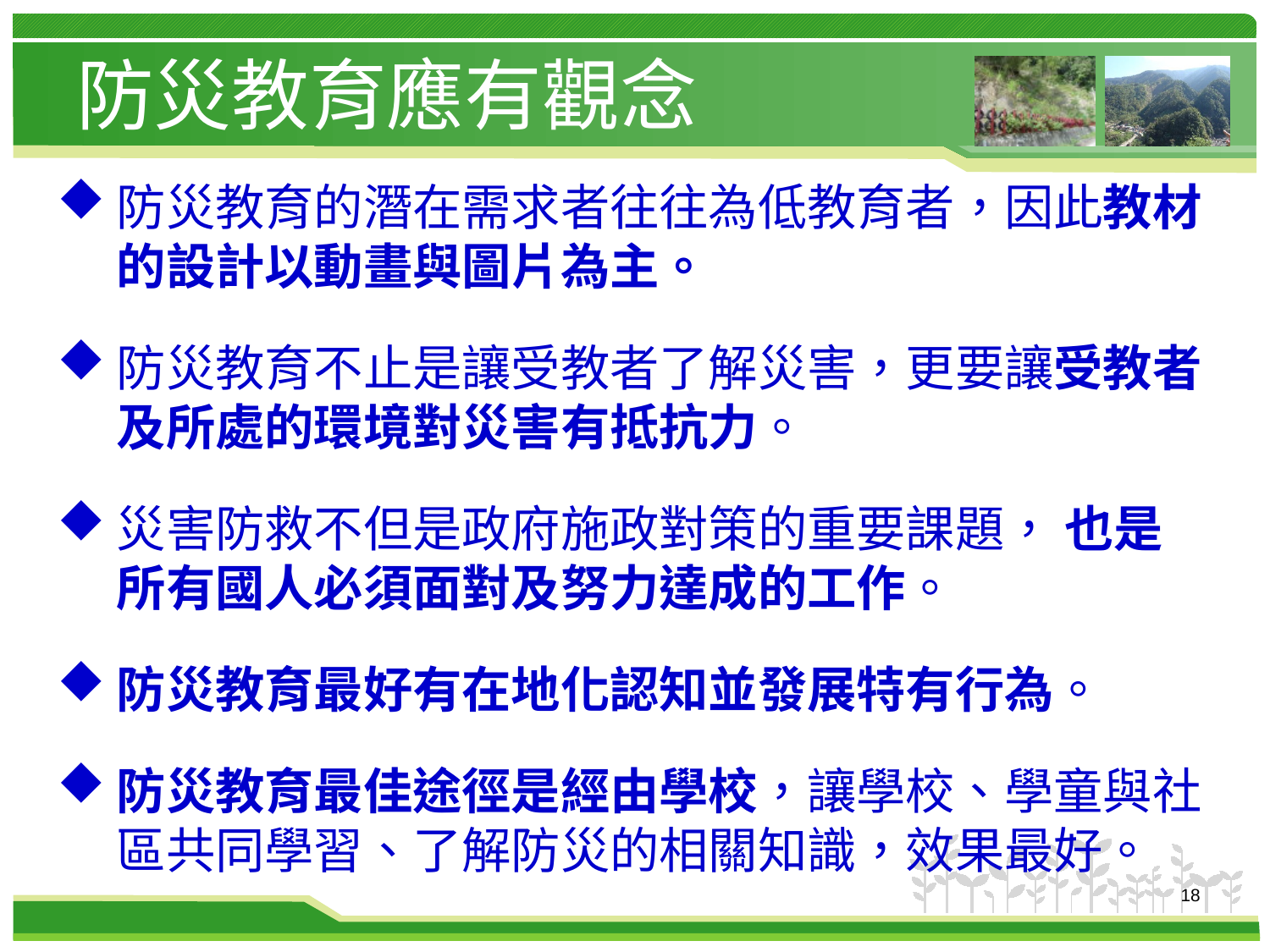

# 防災教育應有觀念
防災教育的潛在需求者往往為低教育者，因此教材的設計以動畫與圖片為主。
防災教育不止是讓受教者了解災害，更要讓受教者及所處的環境對災害有抵抗力。
災害防救不但是政府施政對策的重要課題， 也是所有國人必須面對及努力達成的工作。
防災教育最好有在地化認知並發展特有行為。
防災教育最佳途徑是經由學校，讓學校、學童與社區共同學習、了解防災的相關知識，效果最好。

18